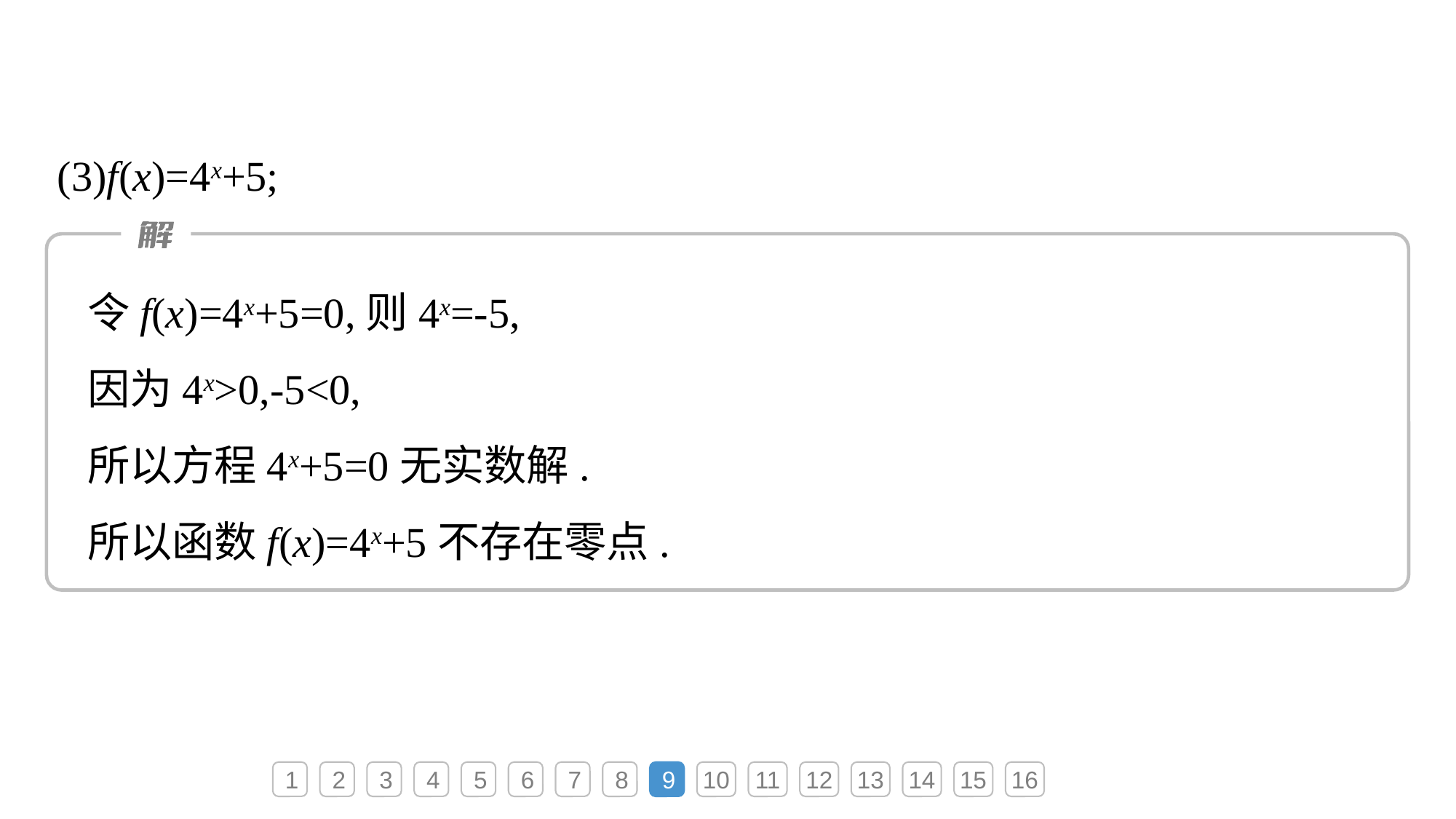

(3)f(x)=4x+5;

令f(x)=4x+5=0,则4x=-5,
因为4x>0,-5<0,
所以方程4x+5=0无实数解.
所以函数f(x)=4x+5不存在零点.
1
2
3
4
5
6
7
8
9
10
11
12
13
14
15
16